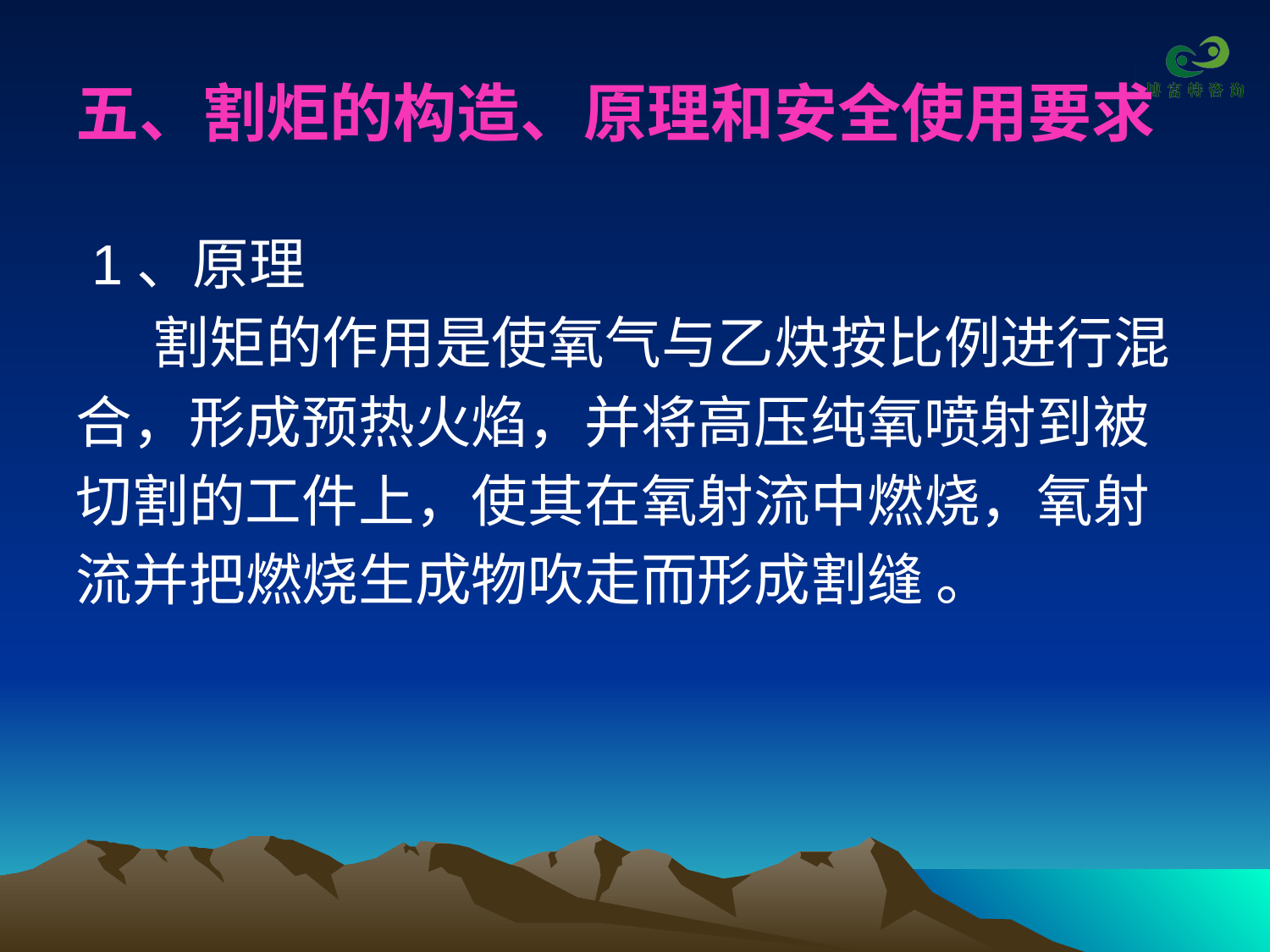

# 五、割炬的构造、原理和安全使用要求
 1、原理
     割矩的作用是使氧气与乙炔按比例进行混
合，形成预热火焰，并将高压纯氧喷射到被
切割的工件上，使其在氧射流中燃烧，氧射
流并把燃烧生成物吹走而形成割缝 。